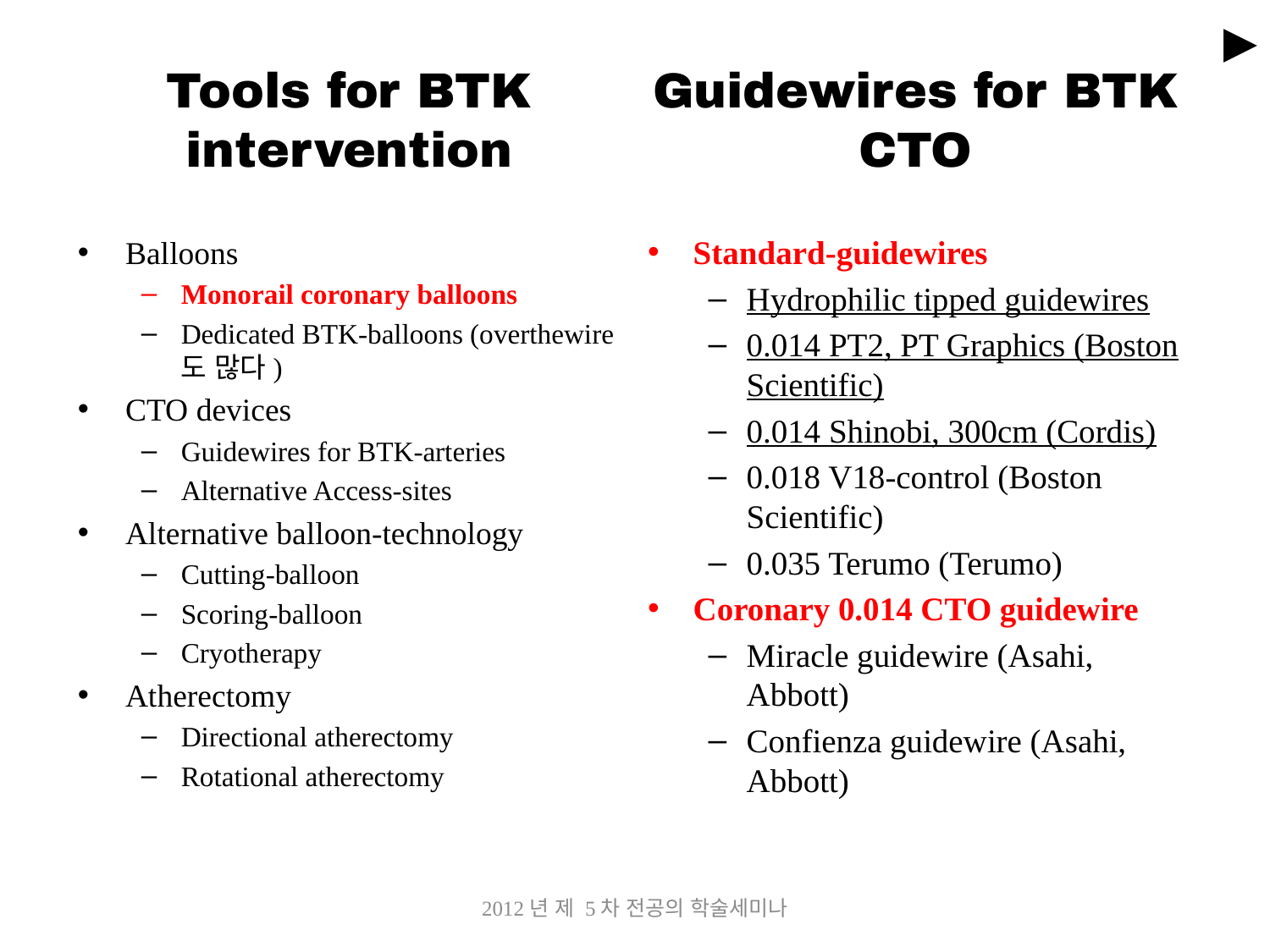

►
# Tools for BTK intervention
Guidewires for BTK CTO
Standard-guidewires
Hydrophilic tipped guidewires
0.014 PT2, PT Graphics (Boston Scientific)
0.014 Shinobi, 300cm (Cordis)
0.018 V18-control (Boston Scientific)
0.035 Terumo (Terumo)
Coronary 0.014 CTO guidewire
Miracle guidewire (Asahi, Abbott)
Confienza guidewire (Asahi, Abbott)
Balloons
Monorail coronary balloons
Dedicated BTK-balloons (overthewire도 많다)
CTO devices
Guidewires for BTK-arteries
Alternative Access-sites
Alternative balloon-technology
Cutting-balloon
Scoring-balloon
Cryotherapy
Atherectomy
Directional atherectomy
Rotational atherectomy
2012년 제 5차 전공의 학술세미나